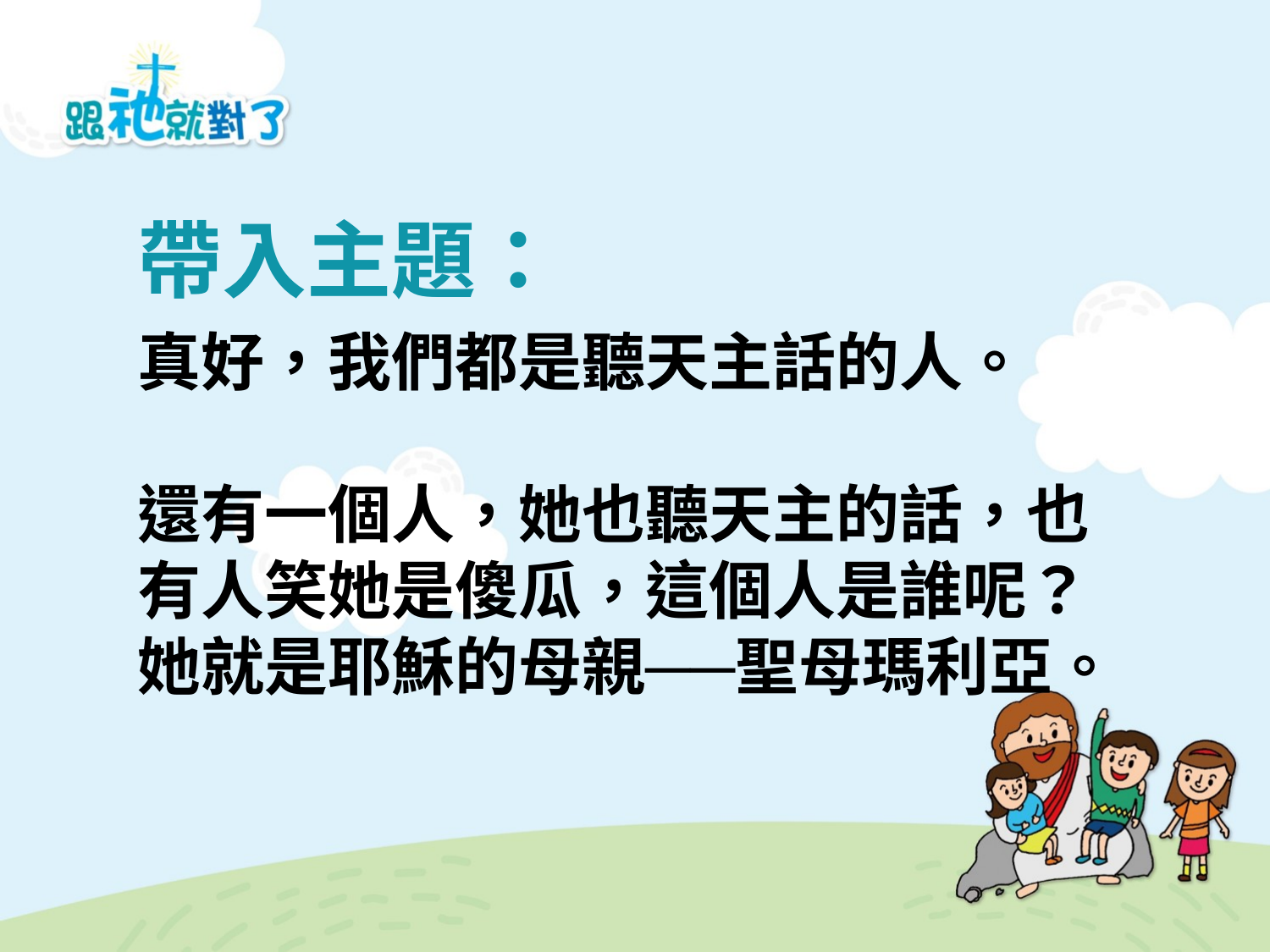

帶入主題：
真好，我們都是聽天主話的人。

還有一個人，她也聽天主的話，也有人笑她是傻瓜，這個人是誰呢？她就是耶穌的母親──聖母瑪利亞。